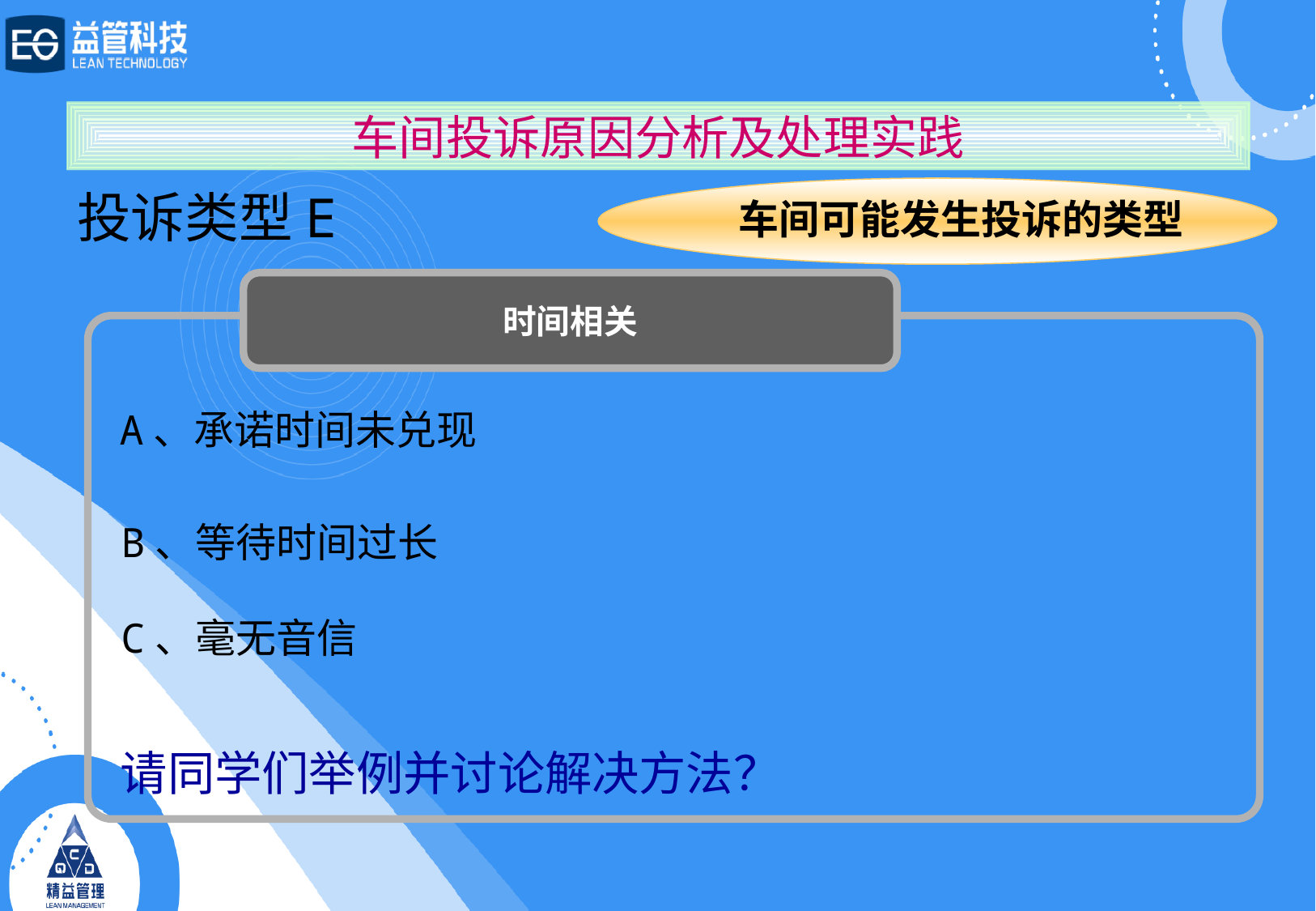

车间投诉原因分析及处理实践
投诉类型E

车间可能发生投诉的类型
时间相关

A、承诺时间未兑现
B、等待时间过长
C、毫无音信
请同学们举例并讨论解决方法？